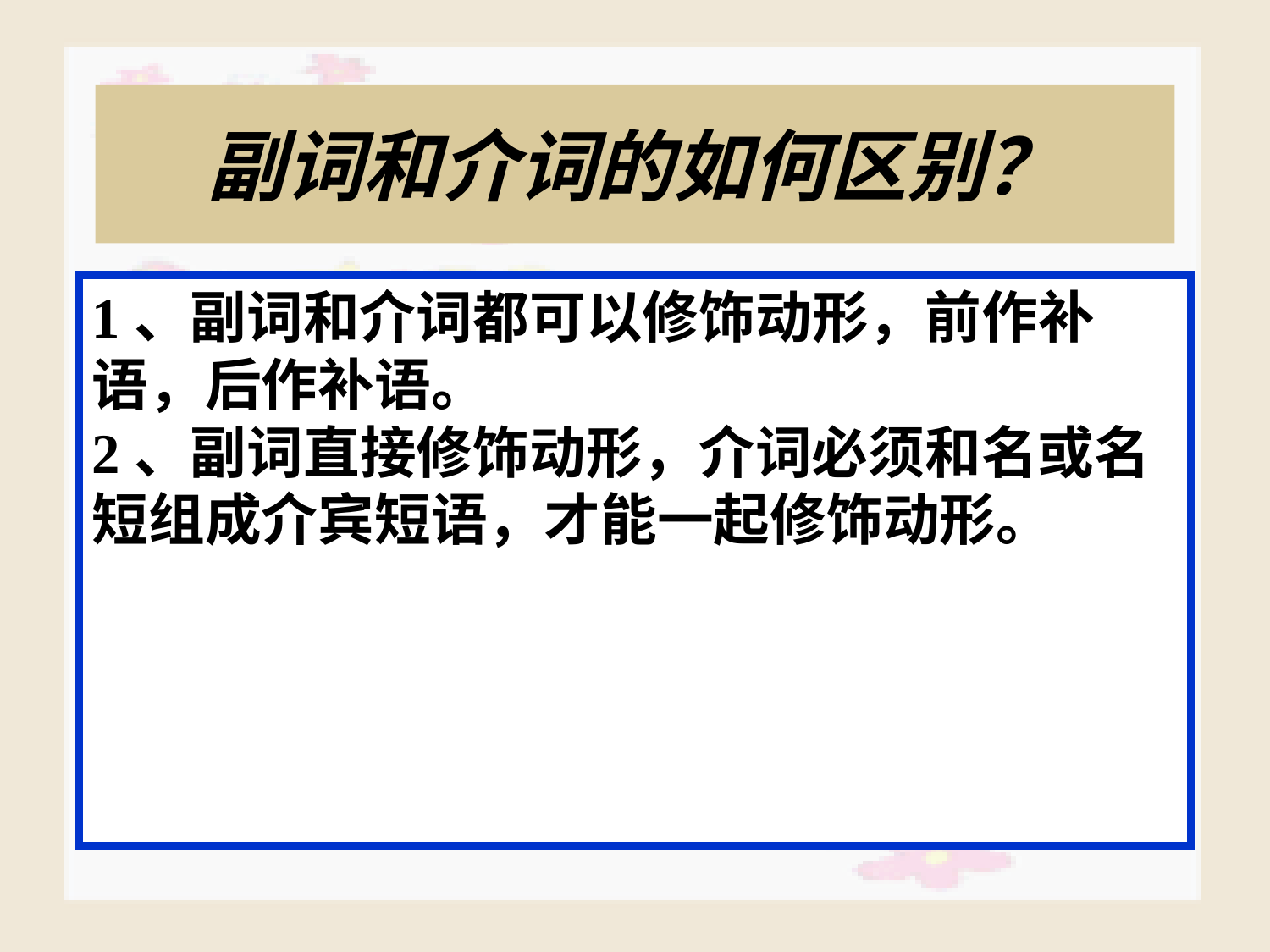

# 副词和介词的如何区别？
1、副词和介词都可以修饰动形，前作补语，后作补语。
2、副词直接修饰动形，介词必须和名或名短组成介宾短语，才能一起修饰动形。